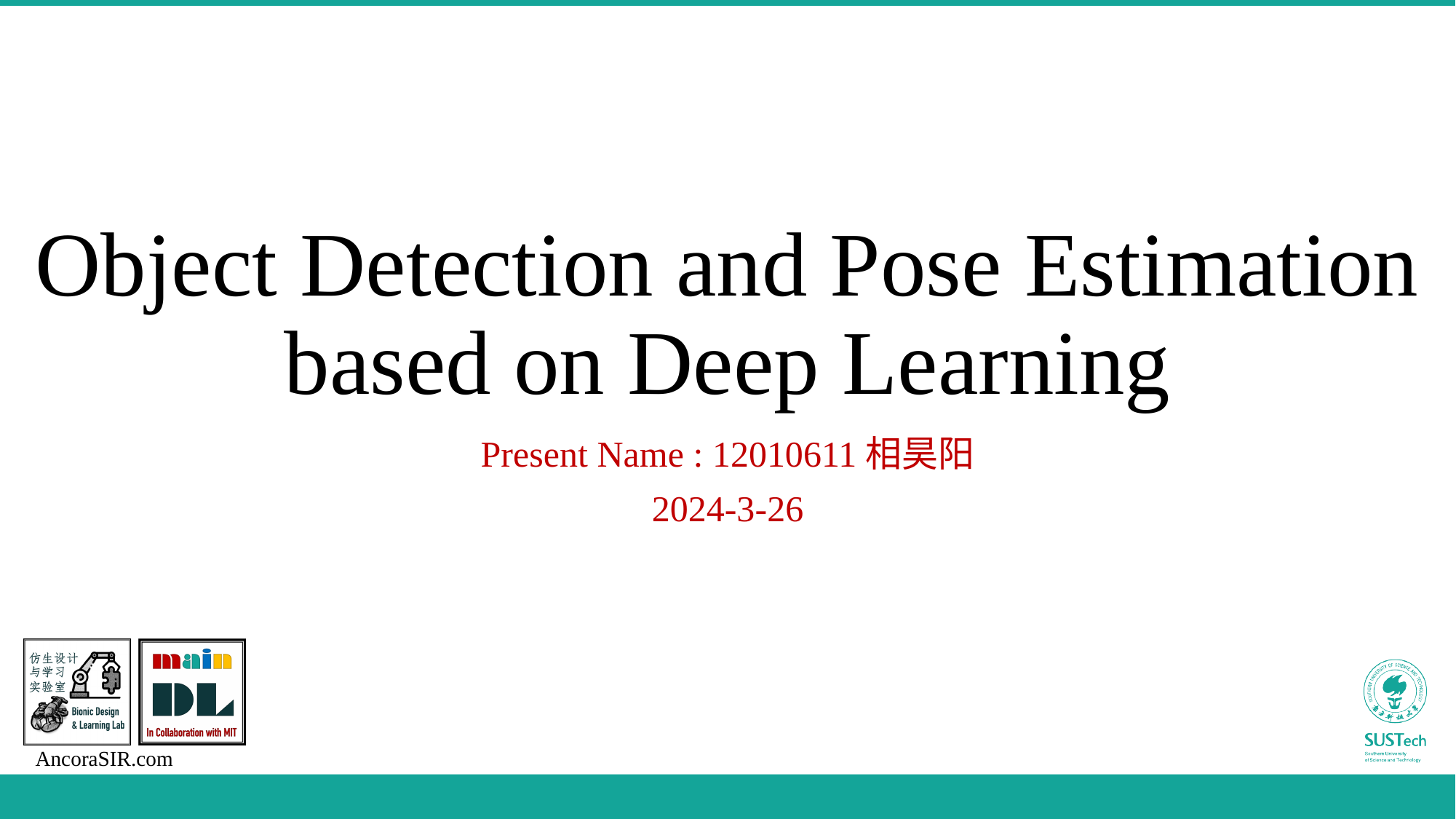

# Object Detection and Pose Estimation based on Deep Learning
Present Name : 12010611相昊阳
2024-3-26